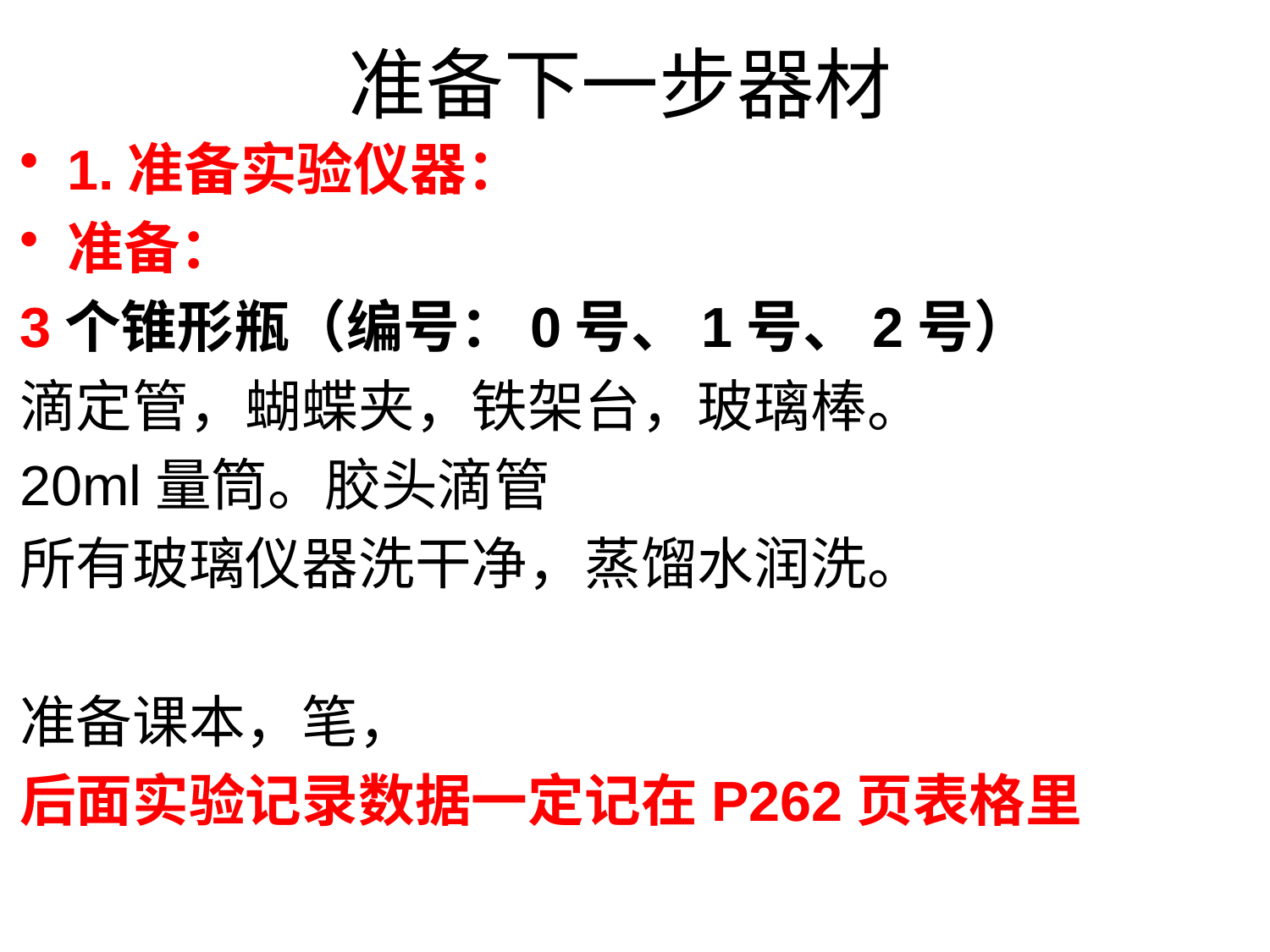

# 准备下一步器材
1.准备实验仪器：
准备：
3个锥形瓶（编号：0号、1号、2号）
滴定管，蝴蝶夹，铁架台，玻璃棒。
20ml量筒。胶头滴管
所有玻璃仪器洗干净，蒸馏水润洗。

准备课本，笔，
后面实验记录数据一定记在P262页表格里